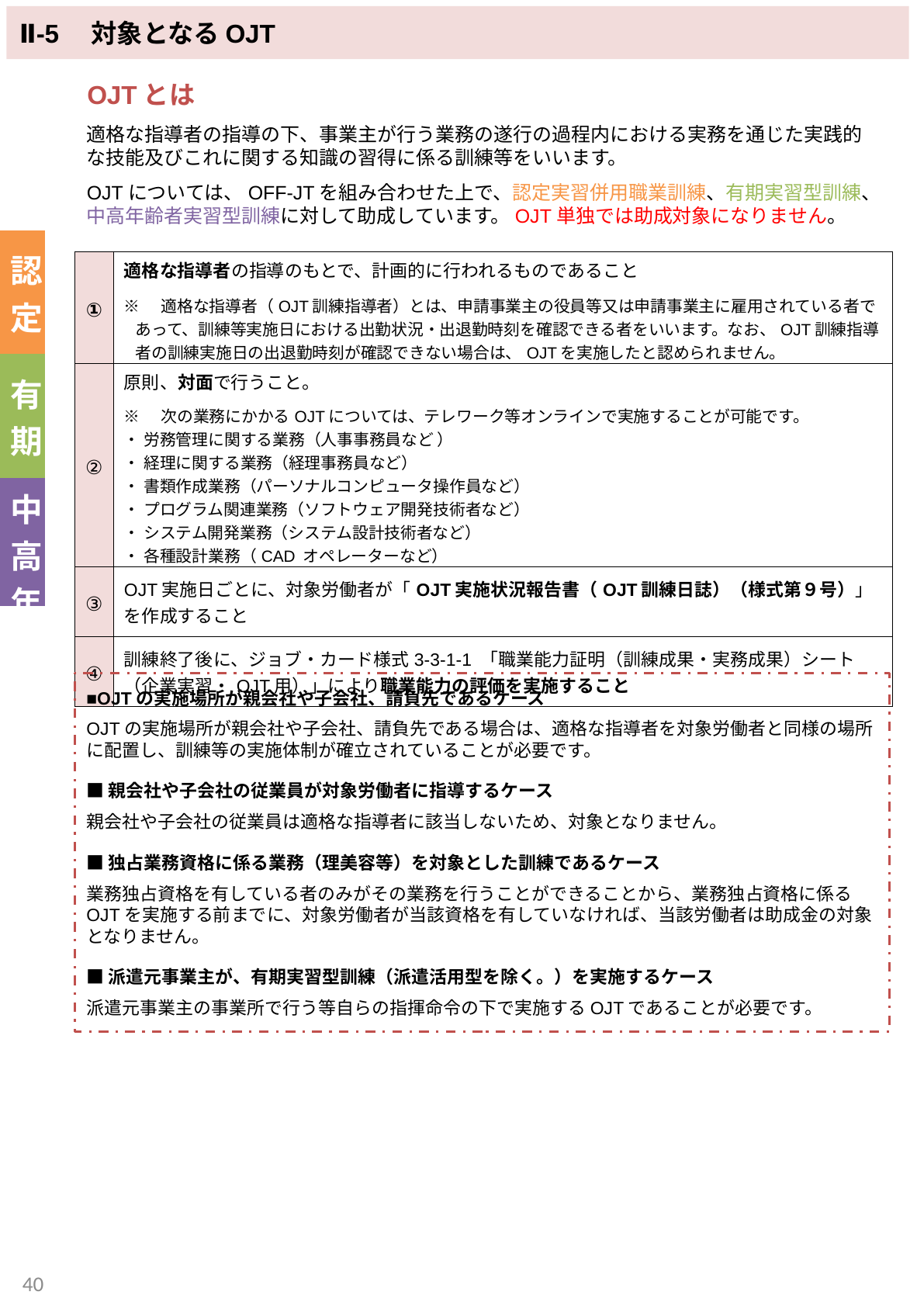

Ⅱ-5　対象となるOJT
OJTとは
|  |
| --- |
| 認定 |
| 有期 |
| 中高年 |
適格な指導者の指導の下、事業主が行う業務の遂行の過程内における実務を通じた実践的な技能及びこれに関する知識の習得に係る訓練等をいいます。
OJTについては、OFF-JTを組み合わせた上で、認定実習併用職業訓練、有期実習型訓練、中高年齢者実習型訓練に対して助成しています。OJT単独では助成対象になりません。
| ① | 適格な指導者の指導のもとで、計画的に行われるものであること ※　適格な指導者（OJT訓練指導者）とは、申請事業主の役員等又は申請事業主に雇用されている者であって、訓練等実施日における出勤状況・出退勤時刻を確認できる者をいいます。なお、OJT訓練指導者の訓練実施日の出退勤時刻が確認できない場合は、OJTを実施したと認められません。 |
| --- | --- |
| ② | 原則、対面で行うこと。 ※　次の業務にかかるOJTについては、テレワーク等オンラインで実施することが可能です。 ・ 労務管理に関する業務（人事事務員など ） ・ 経理に関する業務（経理事務員など） ・ 書類作成業務（パーソナルコンピュータ操作員など） ・ プログラム関連業務（ソフトウェア開発技術者など） ・ システム開発業務（システム設計技術者など） ・ 各種設計業務（CAD オペレーターなど） |
| ③ | OJT実施日ごとに、対象労働者が「OJT実施状況報告書（OJT訓練日誌）（様式第９号）」を作成すること |
| ④ | 訓練終了後に、ジョブ・カード様式3-3-1-1 「職業能力証明（訓練成果・実務成果）シート（企業実習・OJT用）」により職業能力の評価を実施すること |
■OJTの実施場所が親会社や子会社、請負先であるケース
OJTの実施場所が親会社や子会社、請負先である場合は、適格な指導者を対象労働者と同様の場所に配置し、訓練等の実施体制が確立されていることが必要です。
■親会社や子会社の従業員が対象労働者に指導するケース
親会社や子会社の従業員は適格な指導者に該当しないため、対象となりません。
■独占業務資格に係る業務（理美容等）を対象とした訓練であるケース
業務独占資格を有している者のみがその業務を行うことができることから、業務独占資格に係るOJTを実施する前までに、対象労働者が当該資格を有していなければ、当該労働者は助成金の対象となりません。
■派遣元事業主が、有期実習型訓練（派遣活用型を除く。）を実施するケース
派遣元事業主の事業所で行う等自らの指揮命令の下で実施するOJTであることが必要です。
40